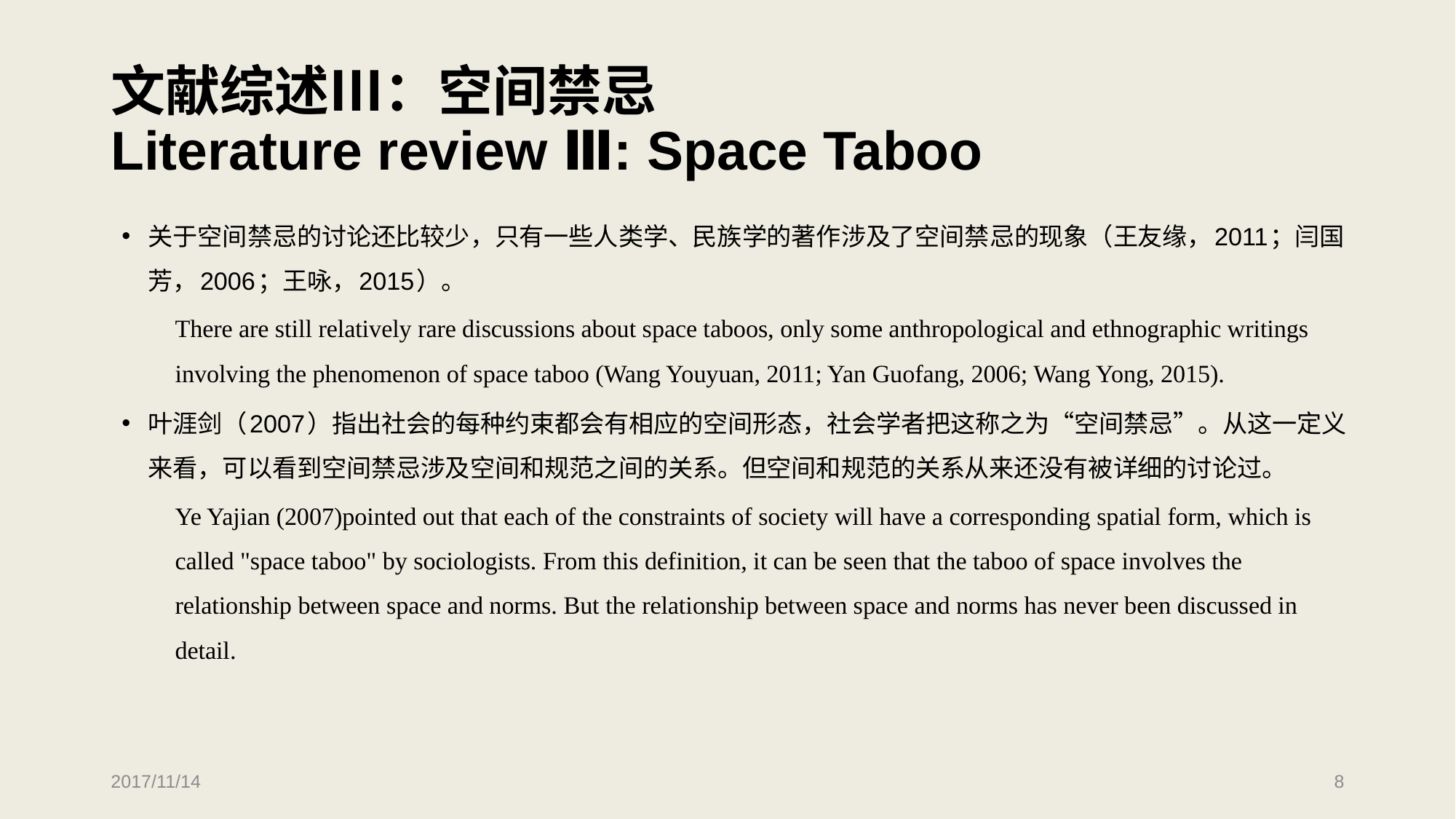

# 文献综述Ⅲ：空间禁忌 Literature review Ⅲ: Space Taboo
关于空间禁忌的讨论还比较少，只有一些人类学、民族学的著作涉及了空间禁忌的现象（王友缘，2011；闫国芳，2006；王咏，2015）。
There are still relatively rare discussions about space taboos, only some anthropological and ethnographic writings involving the phenomenon of space taboo (Wang Youyuan, 2011; Yan Guofang, 2006; Wang Yong, 2015).
叶涯剑（2007）指出社会的每种约束都会有相应的空间形态，社会学者把这称之为“空间禁忌”。从这一定义来看，可以看到空间禁忌涉及空间和规范之间的关系。但空间和规范的关系从来还没有被详细的讨论过。
Ye Yajian (2007)pointed out that each of the constraints of society will have a corresponding spatial form, which is called "space taboo" by sociologists. From this definition, it can be seen that the taboo of space involves the relationship between space and norms. But the relationship between space and norms has never been discussed in detail.

2017/11/14
8